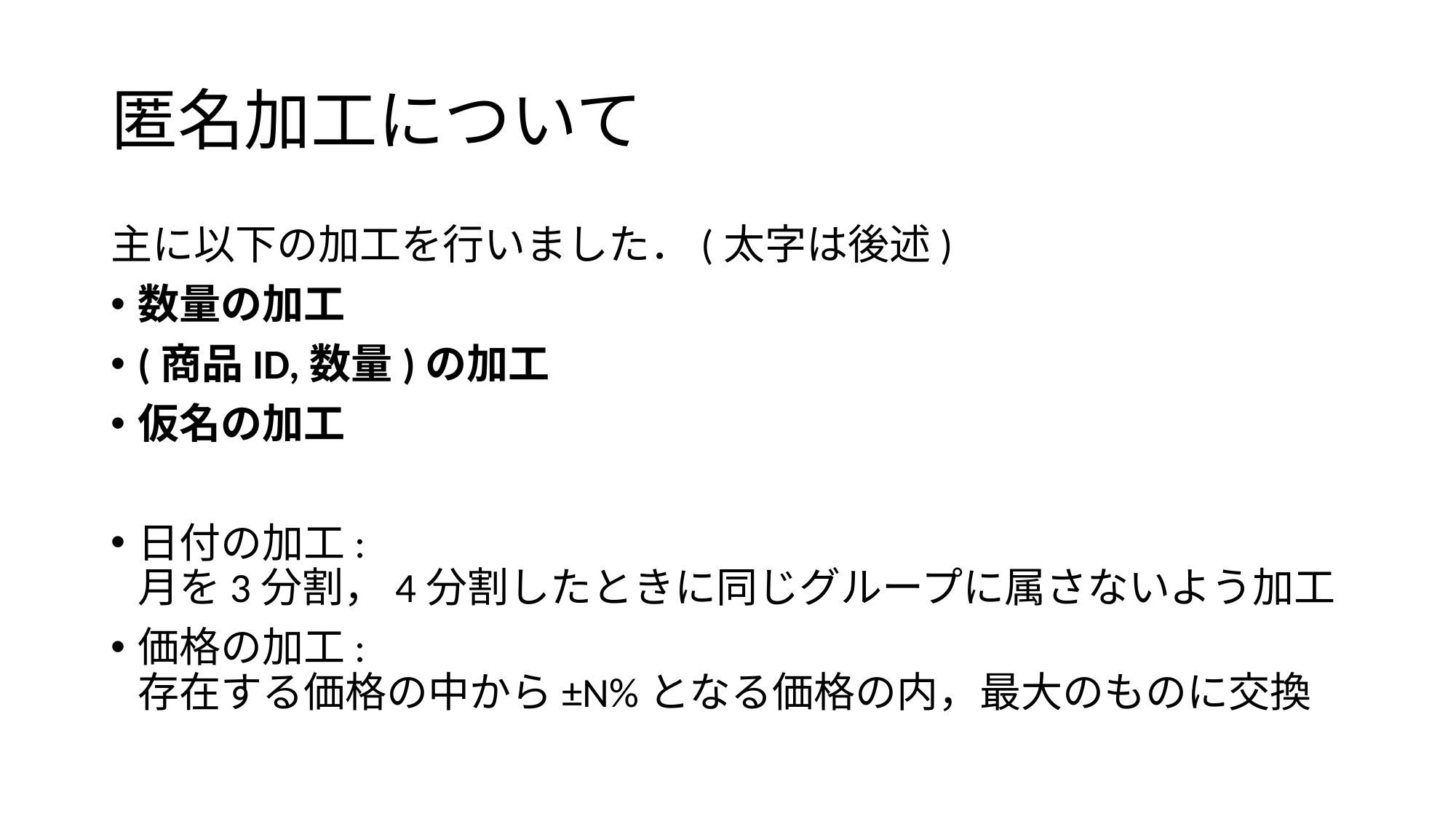

# 匿名加工について
主に以下の加工を行いました．(太字は後述)
数量の加工
(商品ID,数量)の加工
仮名の加工

日付の加工:
月を3分割，4分割したときに同じグループに属さないよう加工
価格の加工:
存在する価格の中から±N%となる価格の内，最大のものに交換